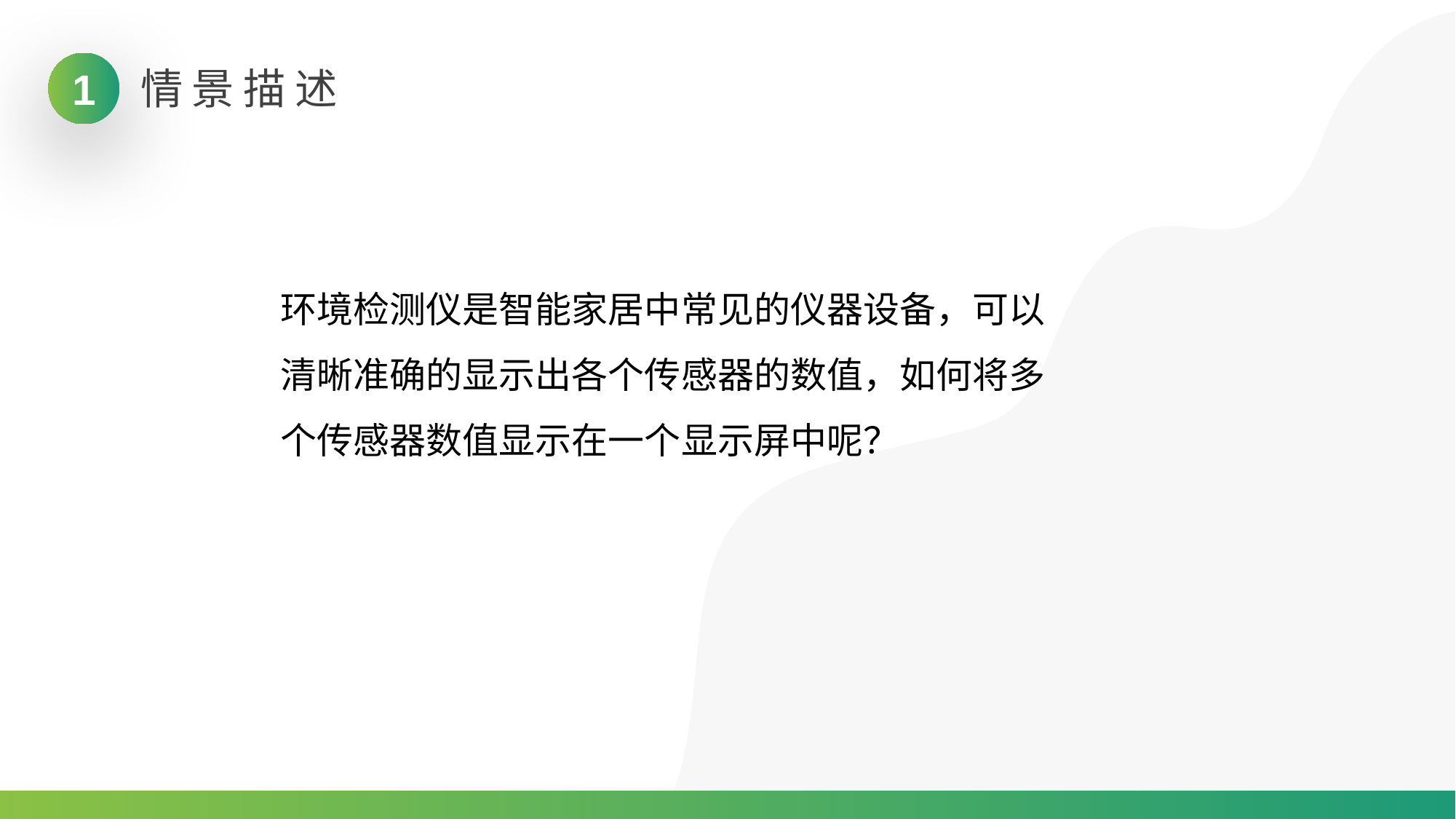

1
情景描述
环境检测仪是智能家居中常见的仪器设备，可以清晰准确的显示出各个传感器的数值，如何将多个传感器数值显示在一个显示屏中呢？
02